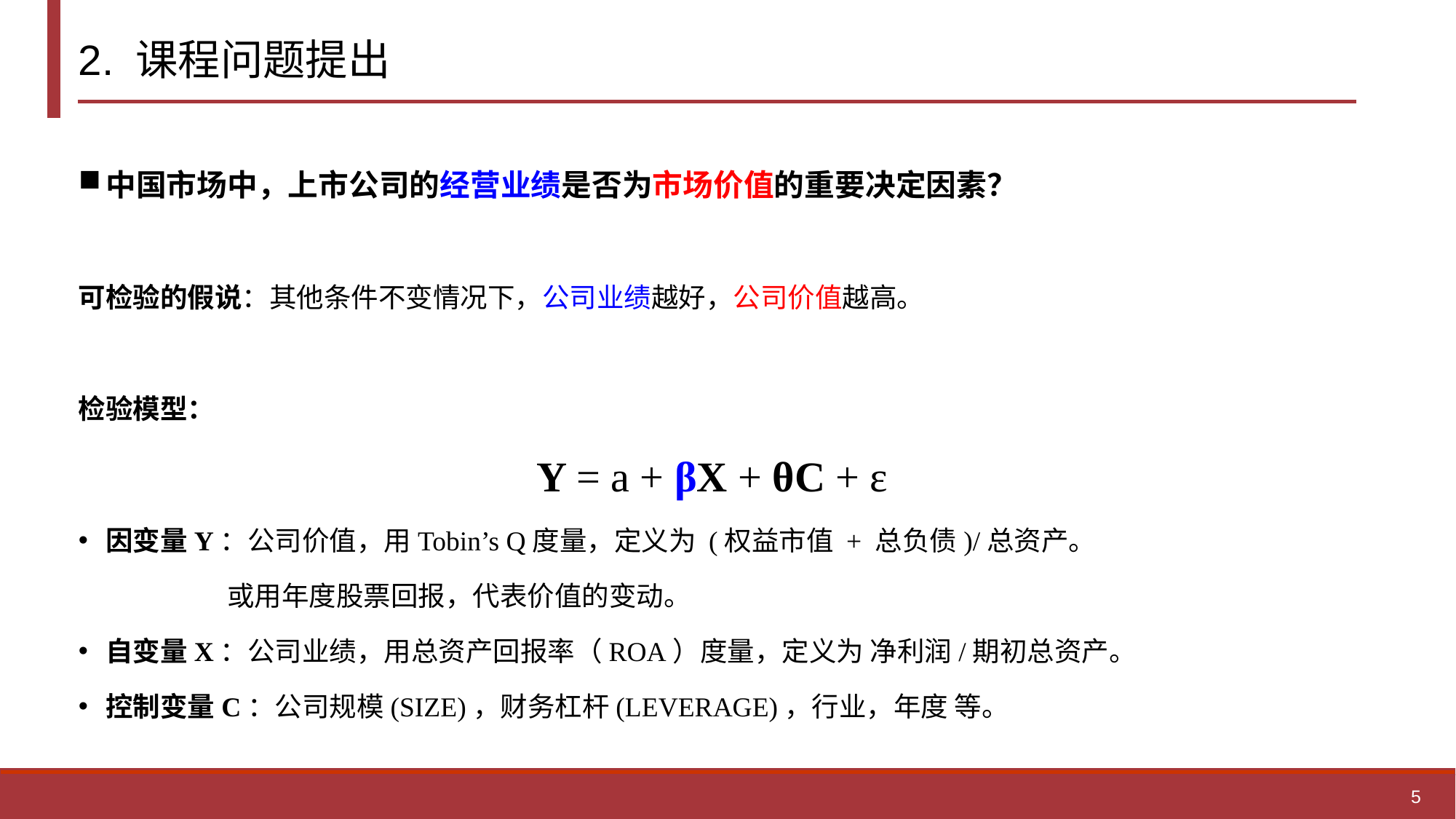

# 2. 课程问题提出
中国市场中，上市公司的经营业绩是否为市场价值的重要决定因素？

可检验的假说：其他条件不变情况下，公司业绩越好，公司价值越高。

检验模型：
Y = a + βX + θC + ε
因变量Y：公司价值，用Tobin’s Q度量，定义为 (权益市值 + 总负债)/总资产。
                       或用年度股票回报，代表价值的变动。
自变量X：公司业绩，用总资产回报率（ROA）度量，定义为 净利润/期初总资产。
控制变量C：公司规模(SIZE)，财务杠杆(LEVERAGE)，行业，年度 等。
5